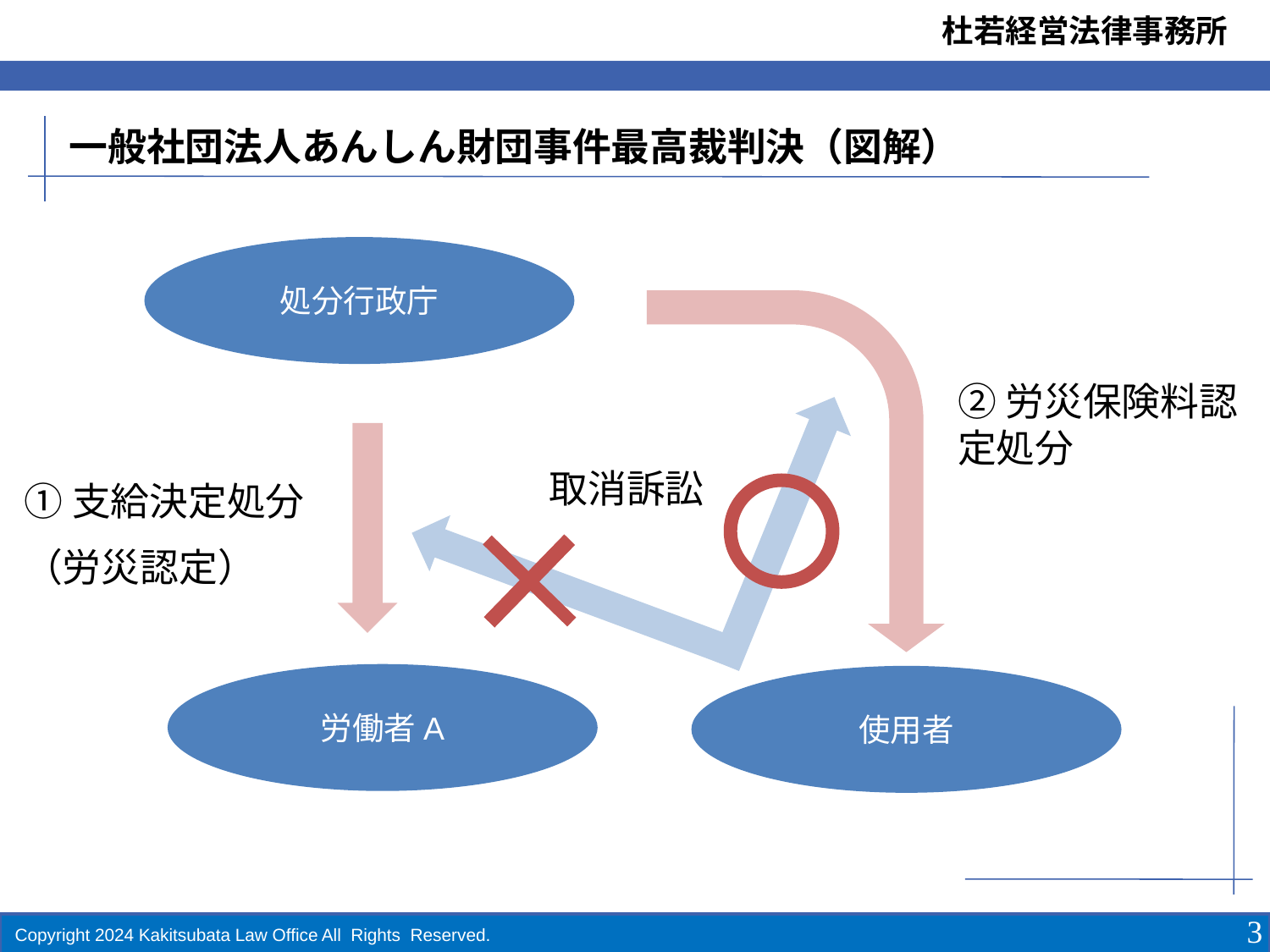

一般社団法人あんしん財団事件最高裁判決（図解）
処分行政庁

②労災保険料認定処分

取消訴訟
①支給決定処分
（労災認定）

労働者A
使用者
3